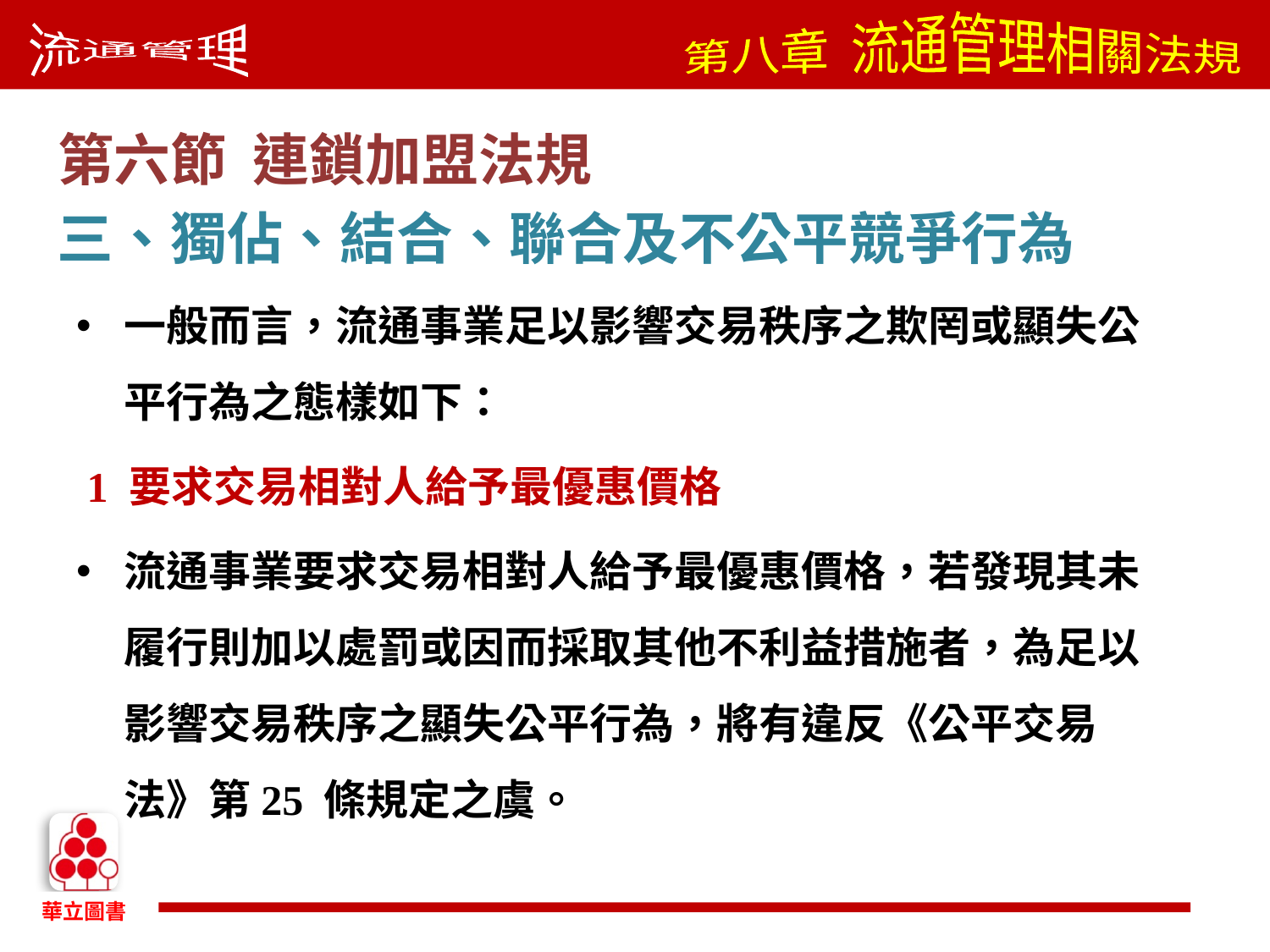

第六節  連鎖加盟法規
三、獨佔、結合、聯合及不公平競爭行為
一般而言，流通事業足以影響交易秩序之欺罔或顯失公平行為之態樣如下：
 1 要求交易相對人給予最優惠價格
流通事業要求交易相對人給予最優惠價格，若發現其未履行則加以處罰或因而採取其他不利益措施者，為足以影響交易秩序之顯失公平行為，將有違反《公平交易法》第25 條規定之虞。